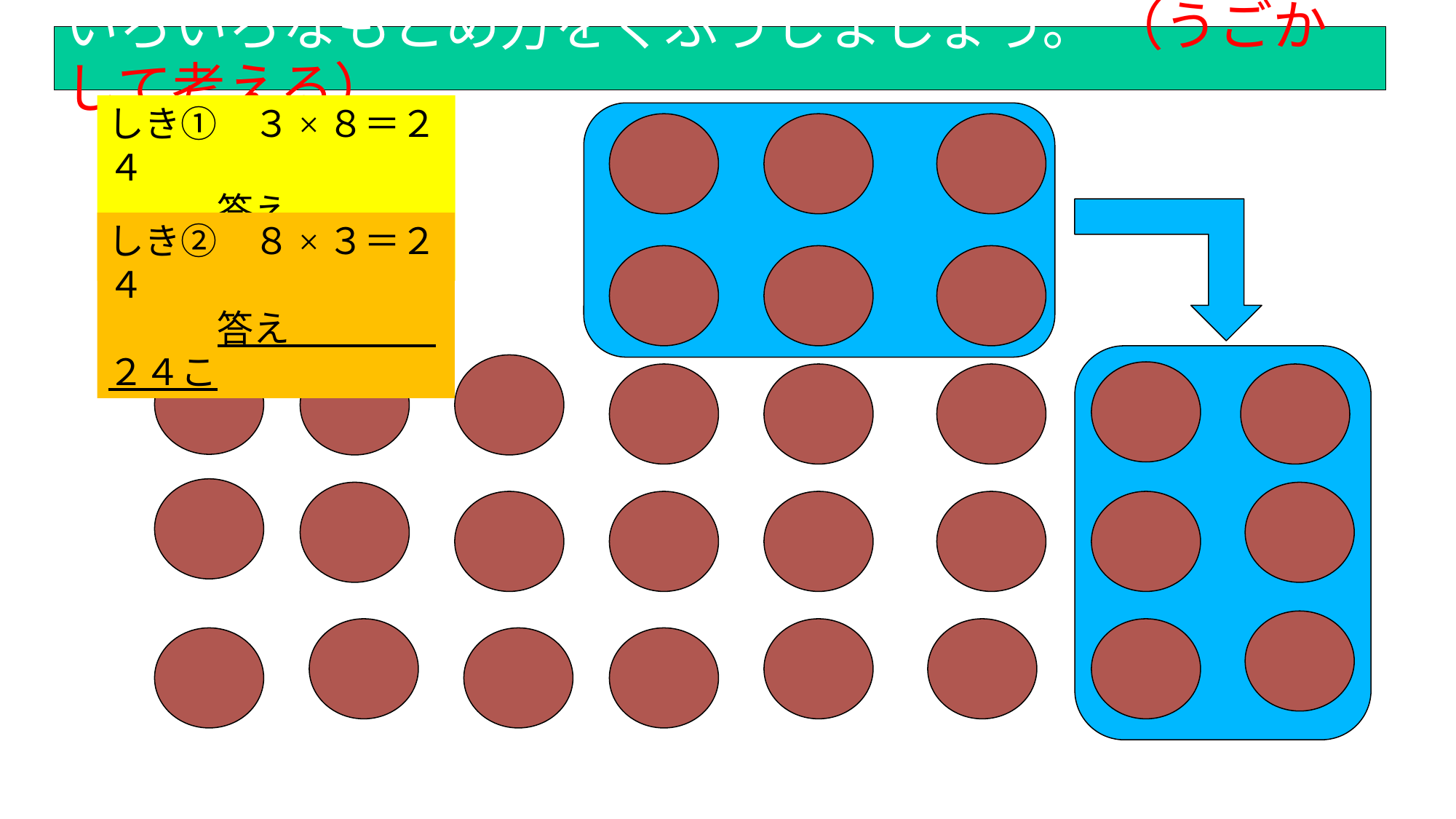

いろいろなもとめ方をくふうしましょう。 （うごかして考える）
しき①　３×８＝２４
　　　答え　　　　２４こ

しき②　８×３＝２４
　　　答え　　　　２４こ